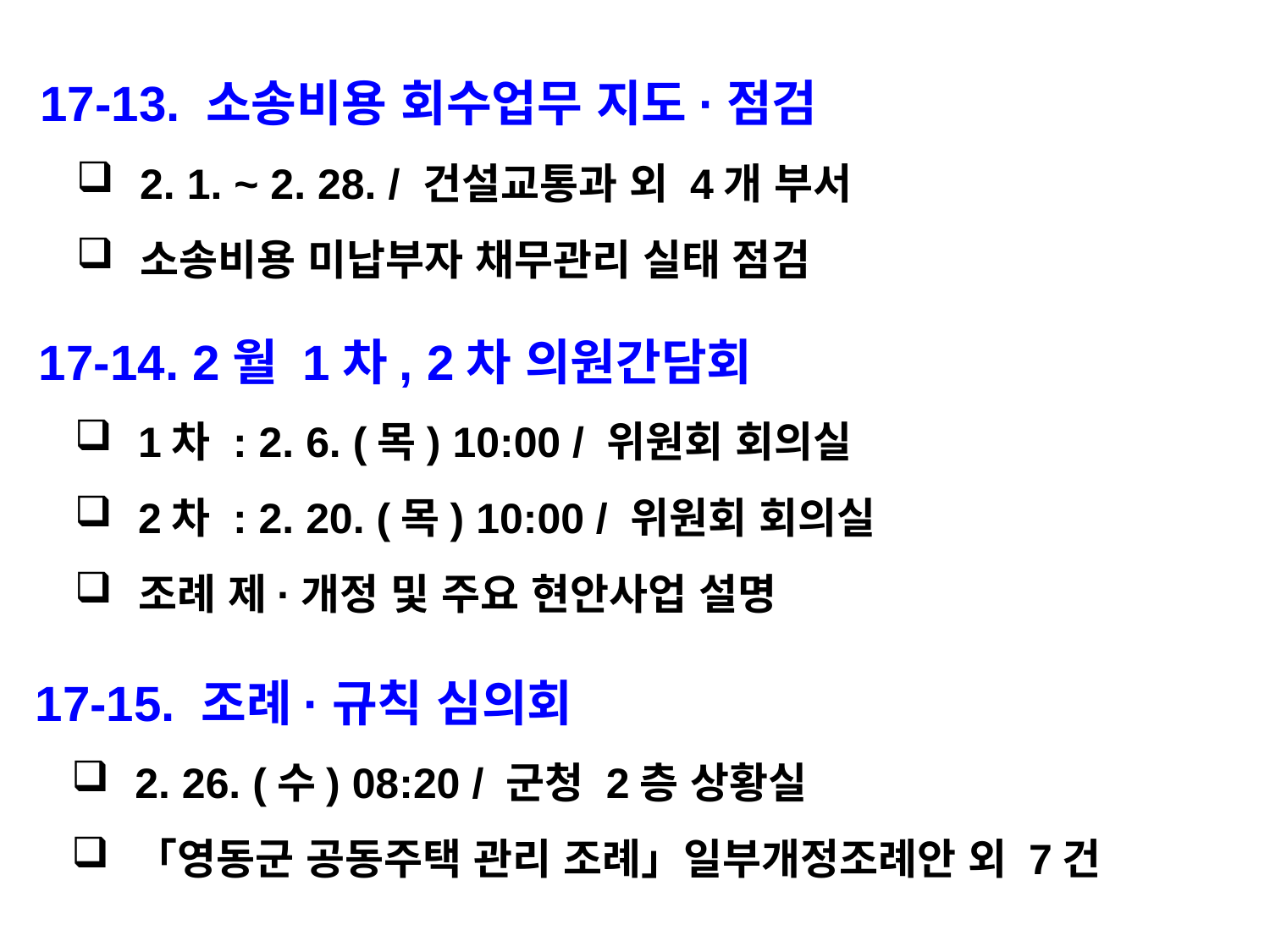

17-13. 소송비용 회수업무 지도·점검
2. 1. ~ 2. 28. / 건설교통과 외 4개 부서
소송비용 미납부자 채무관리 실태 점검

  17-14. 2월 1차, 2차 의원간담회
1차 : 2. 6. (목) 10:00 / 위원회 회의실
2차 : 2. 20. (목) 10:00 / 위원회 회의실
조례 제·개정 및 주요 현안사업 설명

  17-15. 조례·규칙 심의회
2. 26. (수) 08:20 / 군청 2층 상황실
「영동군 공동주택 관리 조례」일부개정조례안 외 7건